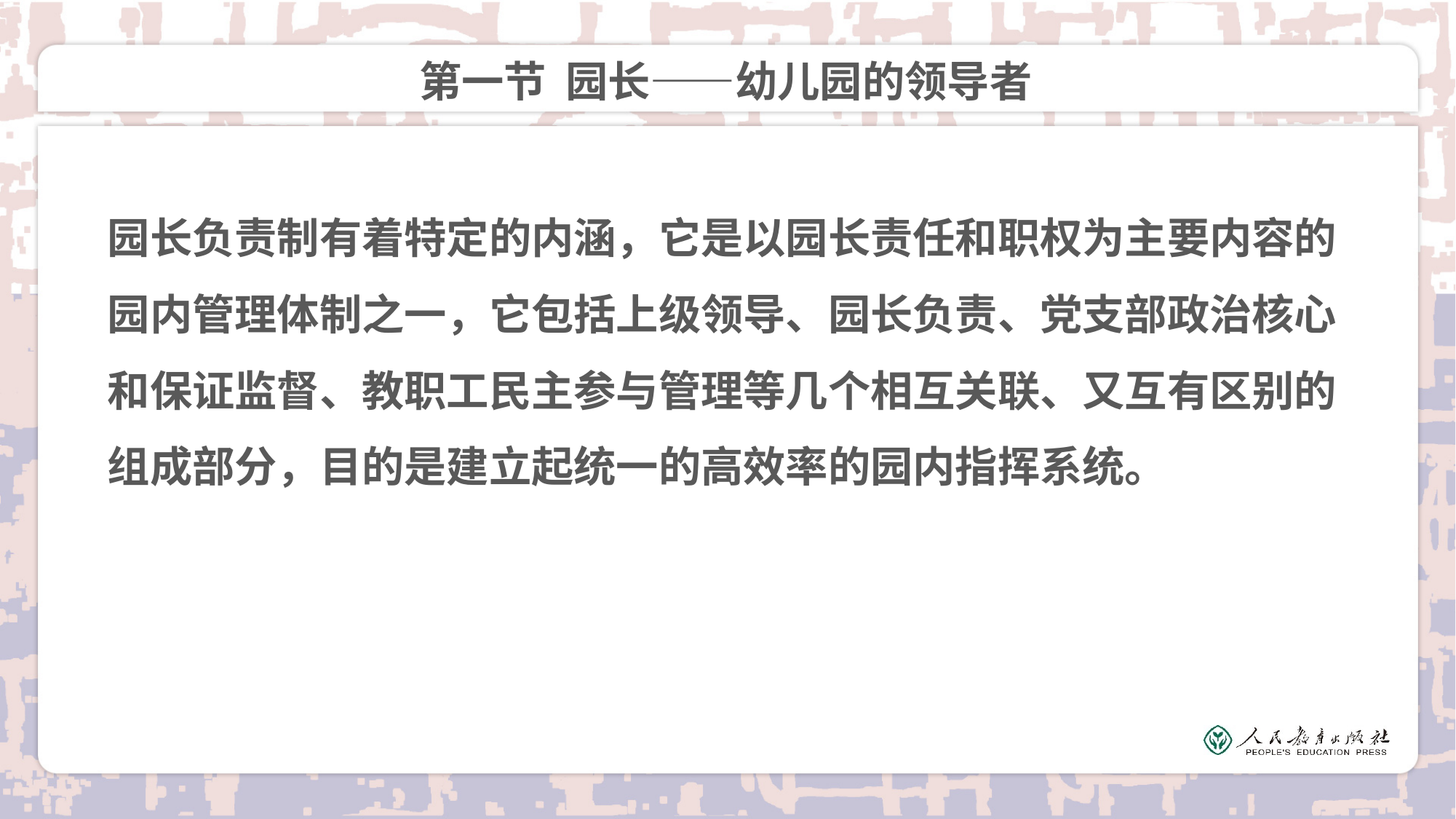

# 第一节  园长——幼儿园的领导者
园长负责制有着特定的内涵，它是以园长责任和职权为主要内容的园内管理体制之一，它包括上级领导、园长负责、党支部政治核心和保证监督、教职工民主参与管理等几个相互关联、又互有区别的组成部分，目的是建立起统一的高效率的园内指挥系统。